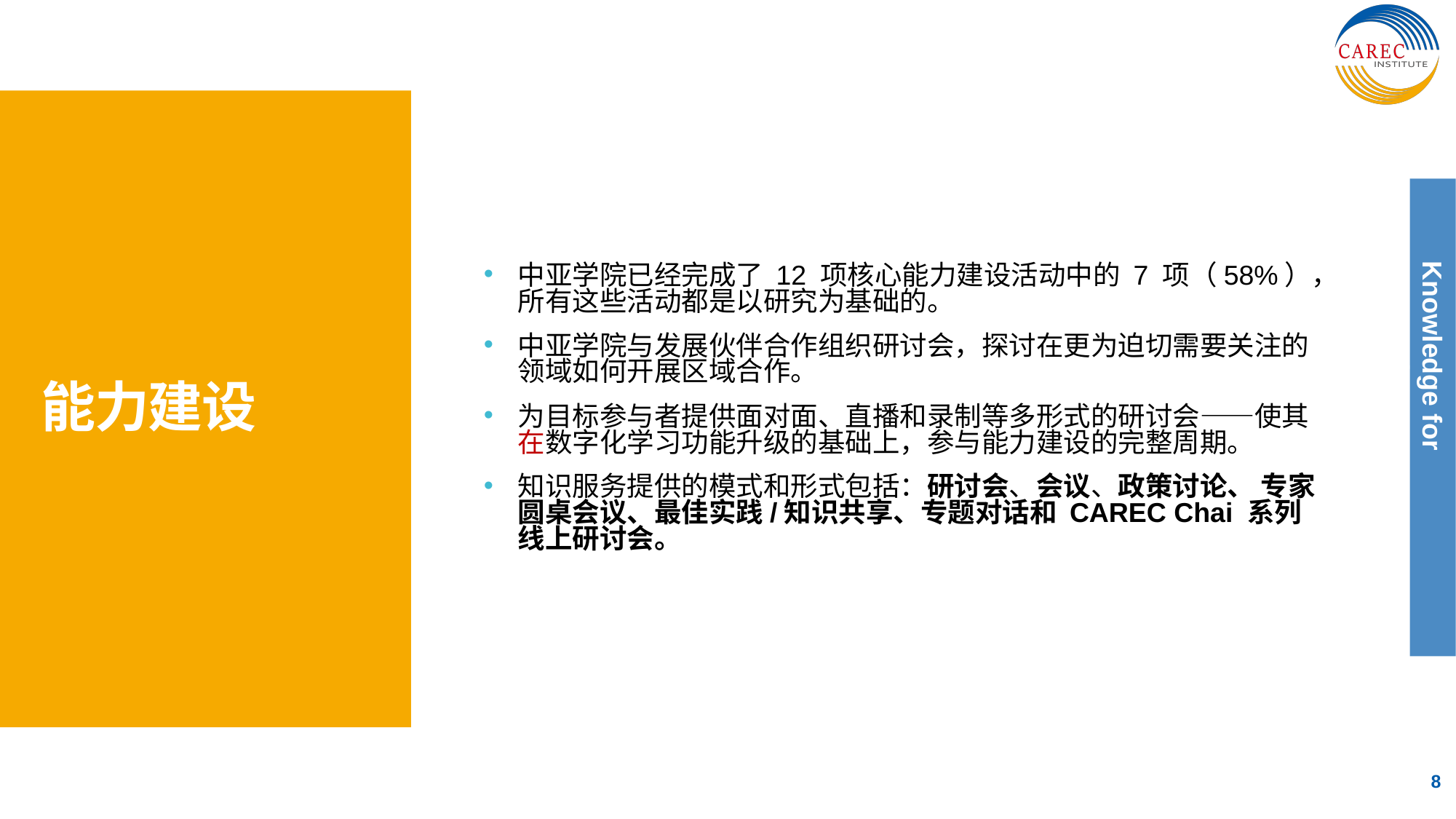

中亚学院已经完成了 12 项核心能力建设活动中的 7 项（58%），所有这些活动都是以研究为基础的。
中亚学院与发展伙伴合作组织研讨会，探讨在更为迫切需要关注的领域如何开展区域合作。
为目标参与者提供面对面、直播和录制等多形式的研讨会——使其在数字化学习功能升级的基础上，参与能力建设的完整周期。
知识服务提供的模式和形式包括：研讨会、会议、政策讨论、 专家圆桌会议、最佳实践/知识共享、专题对话和 CAREC Chai 系列线上研讨会。
# 能力建设
8